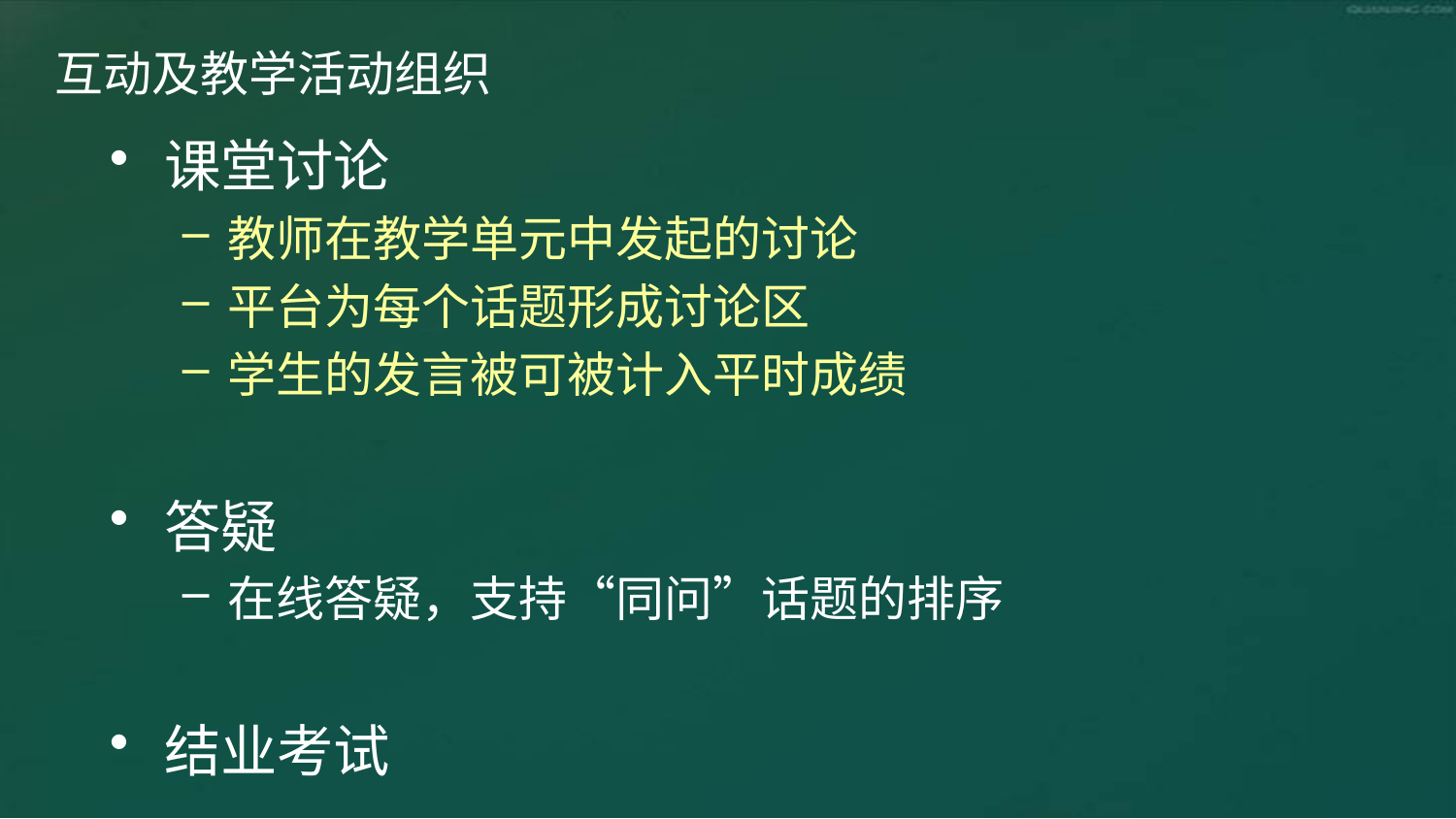

# 互动及教学活动组织
课堂讨论
教师在教学单元中发起的讨论
平台为每个话题形成讨论区
学生的发言被可被计入平时成绩

答疑
在线答疑，支持“同问”话题的排序

结业考试